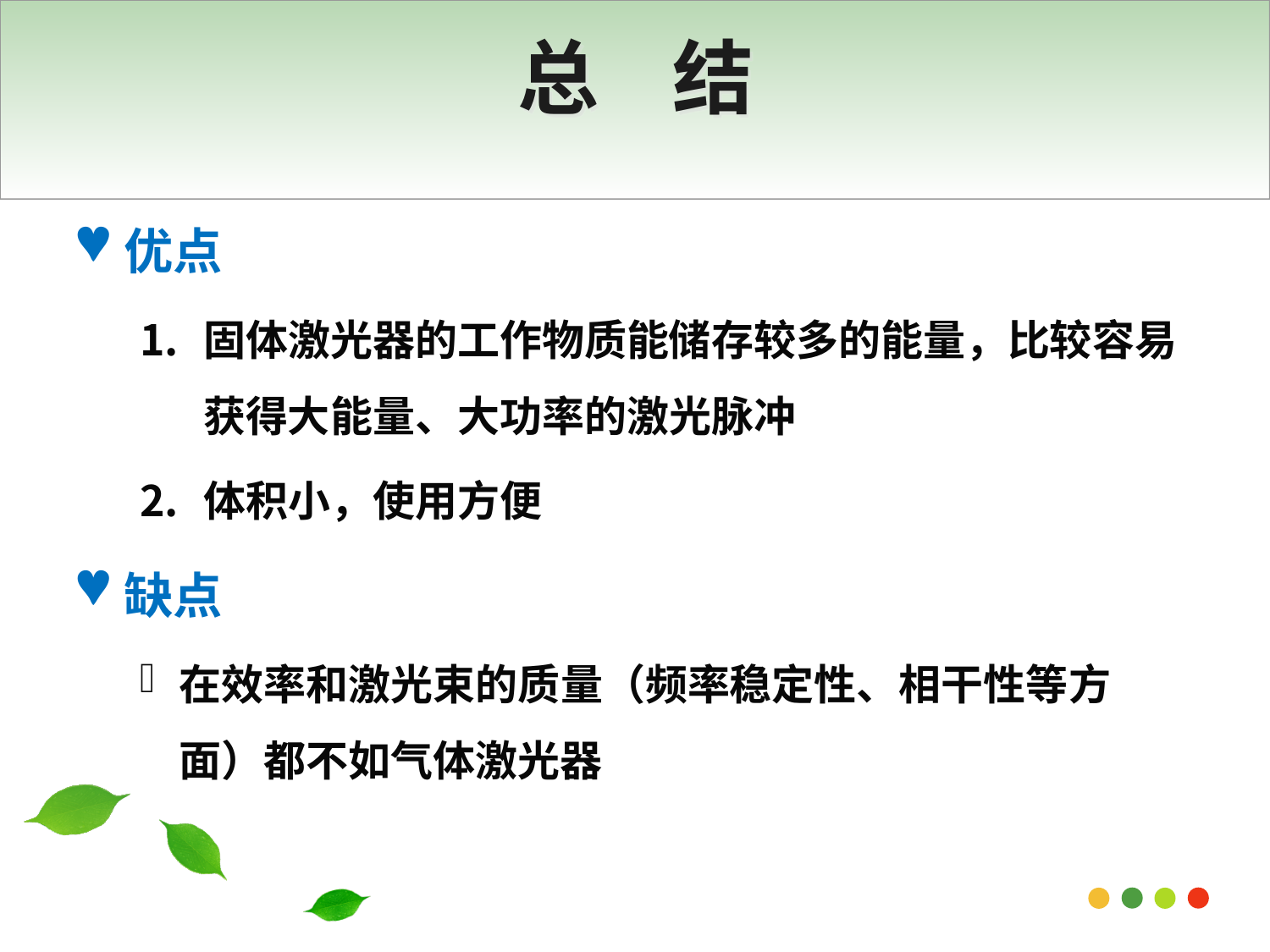

# 总    结
优点
固体激光器的工作物质能储存较多的能量，比较容易获得大能量、大功率的激光脉冲
体积小，使用方便
缺点
在效率和激光束的质量（频率稳定性、相干性等方面）都不如气体激光器